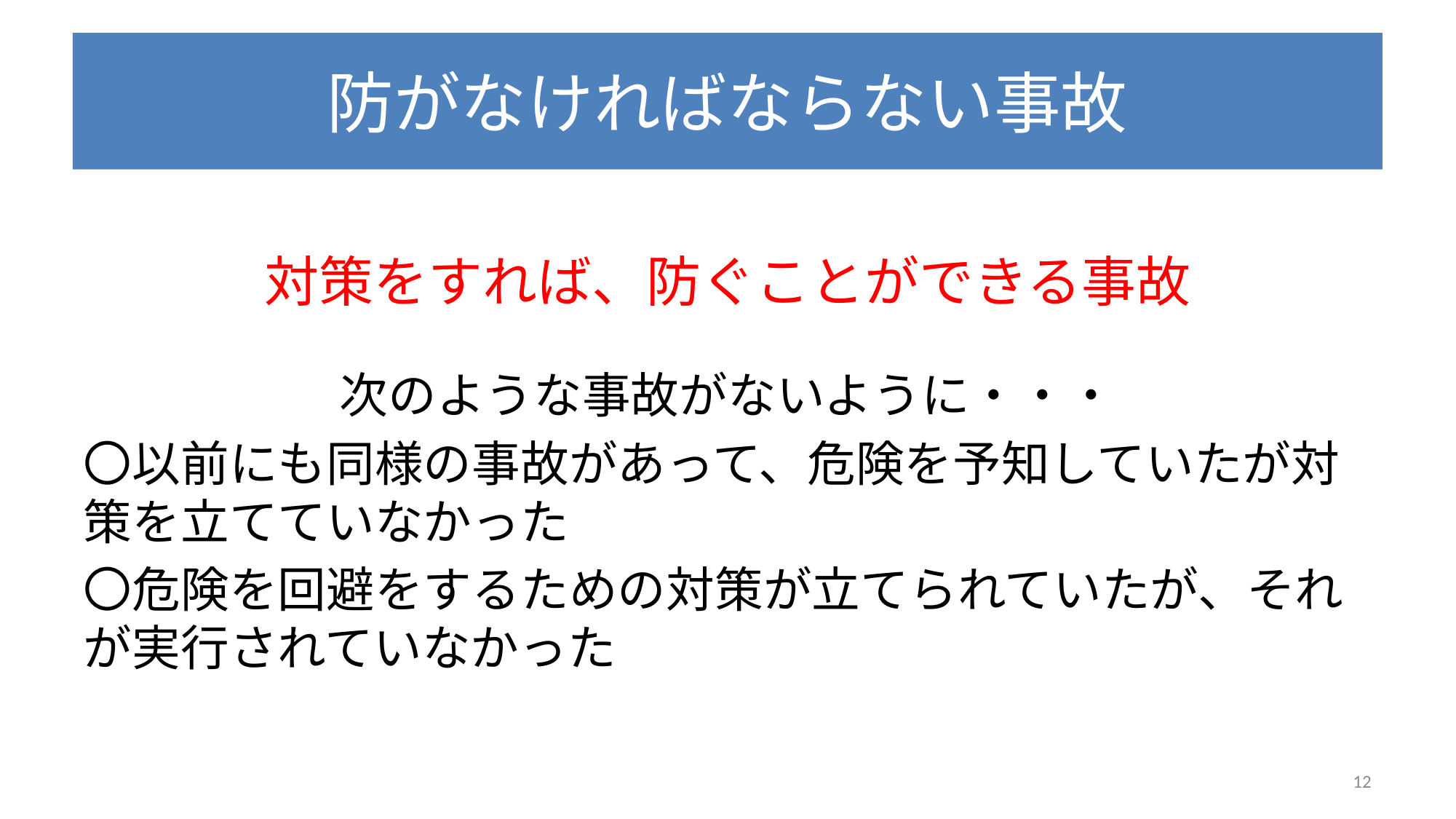

# 防がなければならない事故
対策をすれば、防ぐことができる事故

次のような事故がないように・・・
〇以前にも同様の事故があって、危険を予知していたが対策を立てていなかった
〇危険を回避をするための対策が立てられていたが、それが実行されていなかった
12